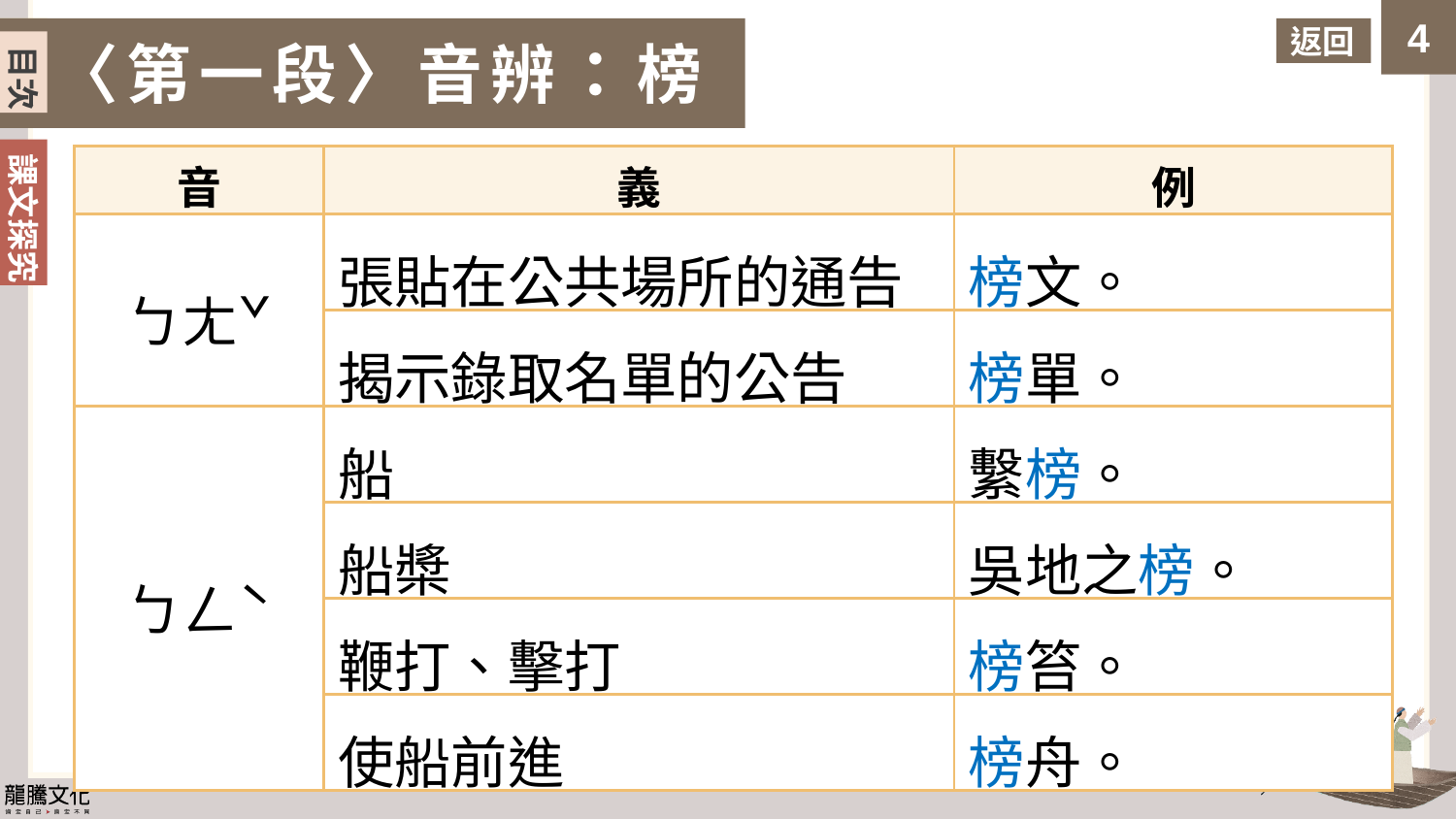

目次

返回
〈第一段〉音辨：榜
目次
| 音 | 義 | 例 |
| --- | --- | --- |
| ㄅㄤˇ | 張貼在公共場所的通告 | 榜文。 |
|  | 揭示錄取名單的公告 | 榜單。 |
| ㄅㄥˋ | 船 | 繫榜。 |
|  | 船槳 | 吳地之榜。 |
|  | 鞭打、擊打 | 榜笞。 |
|  | 使船前進 | 榜舟。 |